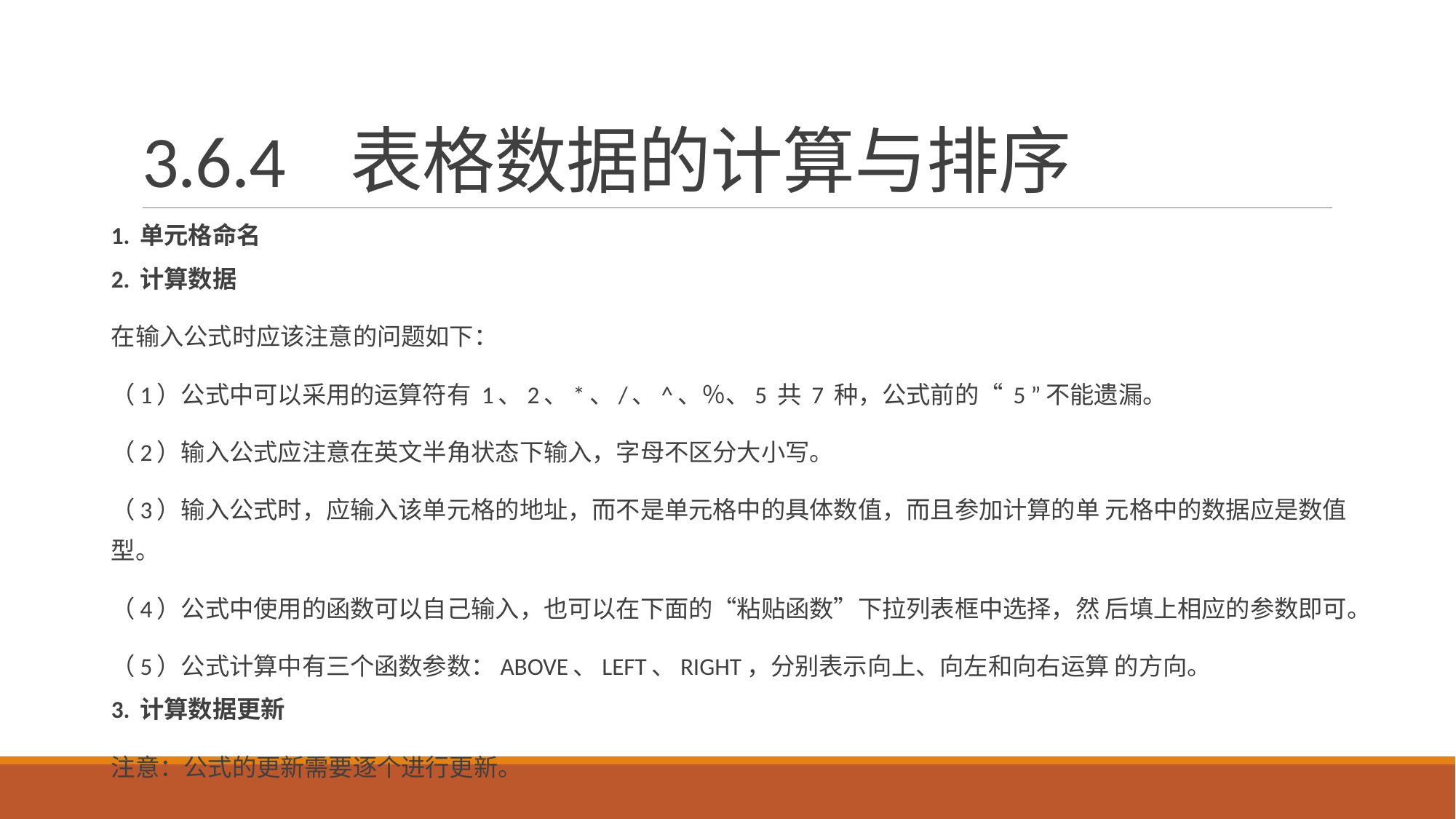

# 3.6.4   表格数据的计算与排序
1. 单元格命名
2. 计算数据
在输入公式时应该注意的问题如下：
（1）公式中可以采用的运算符有 1、2、*、/、^、％、5 共 7 种，公式前的“ 5 ”不能遗漏。
（2）输入公式应注意在英文半角状态下输入，字母不区分大小写。
（3）输入公式时，应输入该单元格的地址，而不是单元格中的具体数值，而且参加计算的单 元格中的数据应是数值型。
（4）公式中使用的函数可以自己输入，也可以在下面的“粘贴函数”下拉列表框中选择，然 后填上相应的参数即可。
（5）公式计算中有三个函数参数：ABOVE、LEFT、RIGHT，分别表示向上、向左和向右运算 的方向。
3. 计算数据更新
注意：公式的更新需要逐个进行更新。